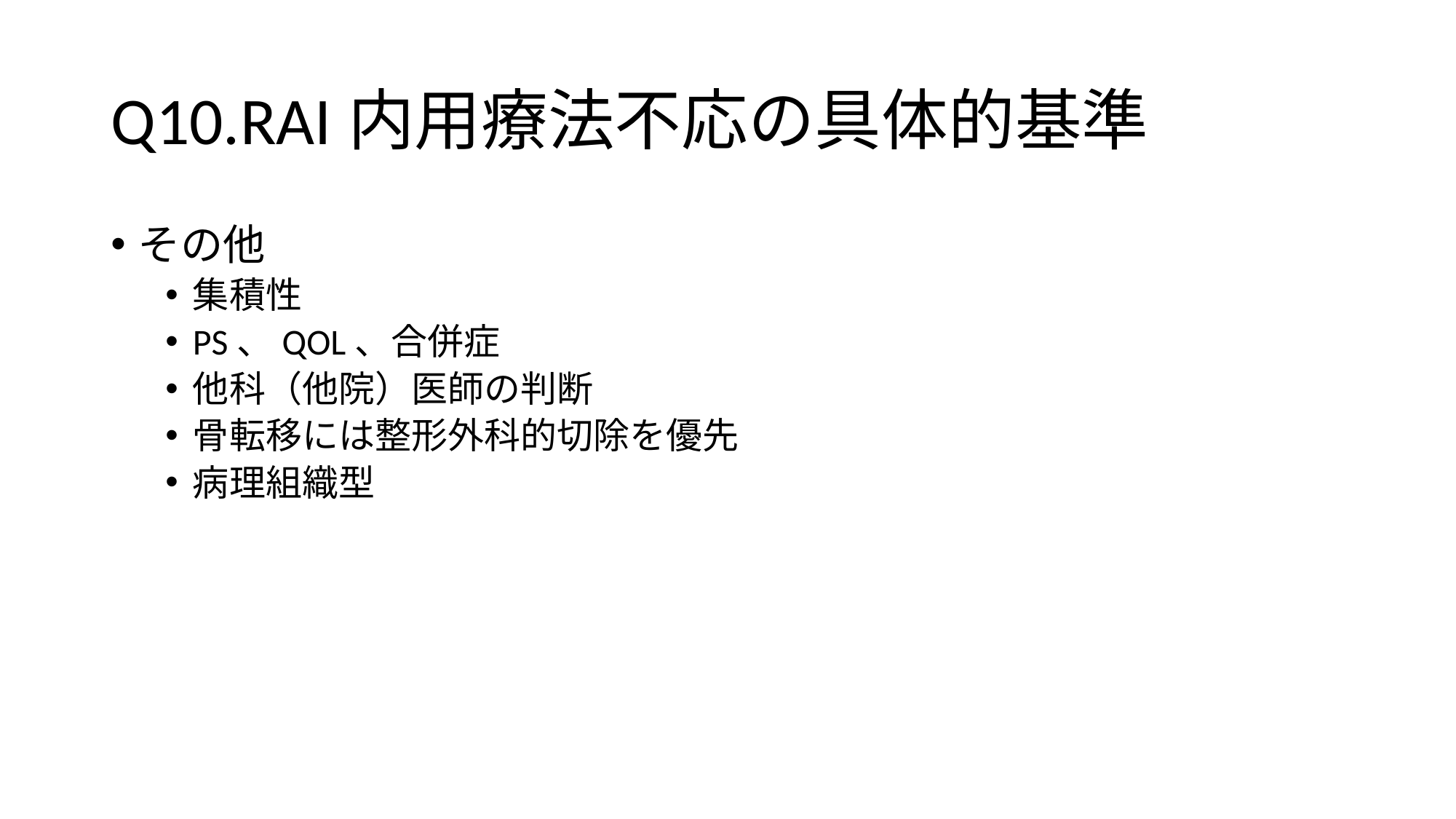

# Q10.RAI内用療法不応の具体的基準
その他
集積性
PS、QOL、合併症
他科（他院）医師の判断
骨転移には整形外科的切除を優先
病理組織型